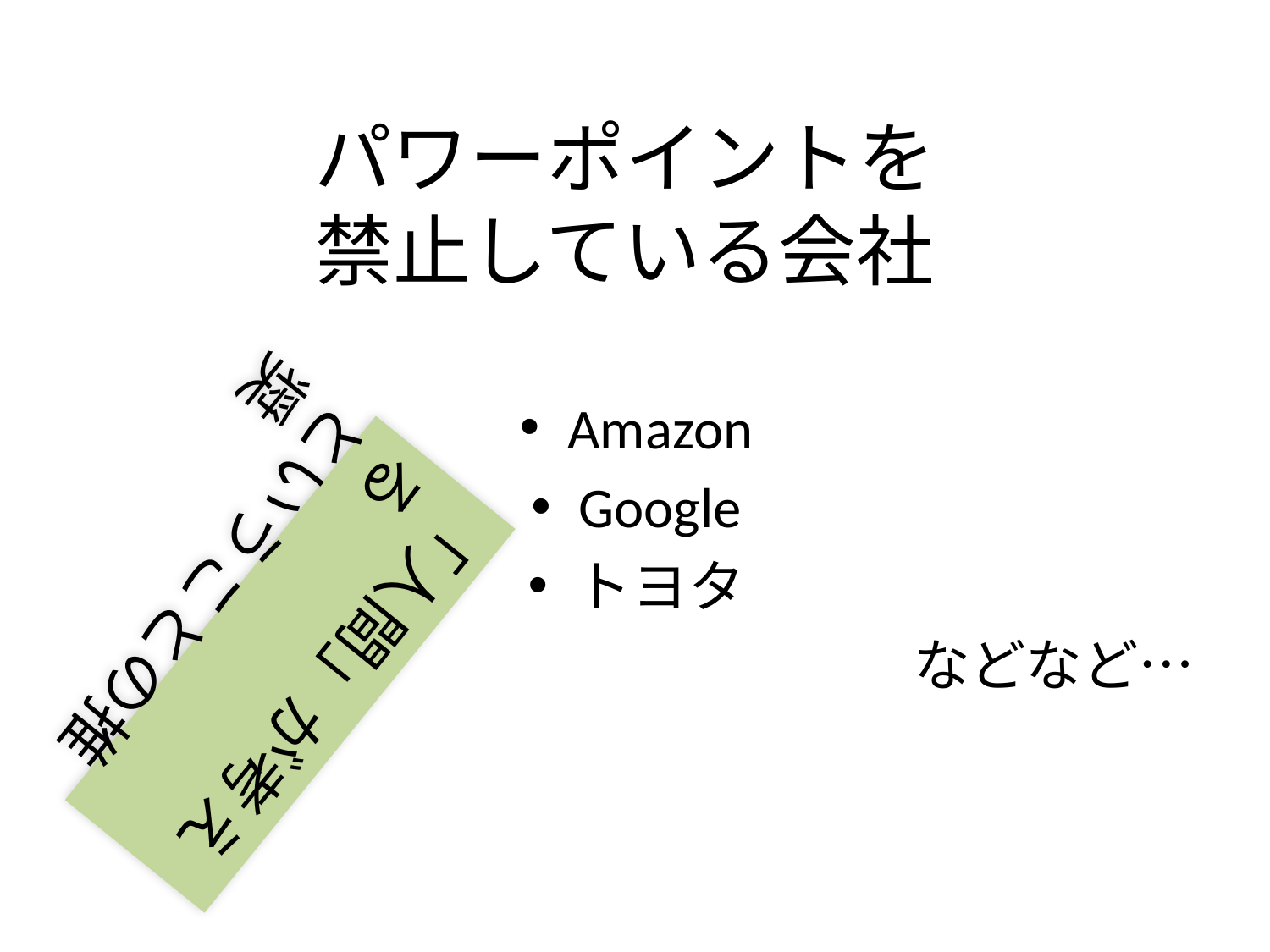

# パワーポイントを 禁止している会社
Amazon
Google
トヨタ
などなど…
「人間」が考える
ということの推奨